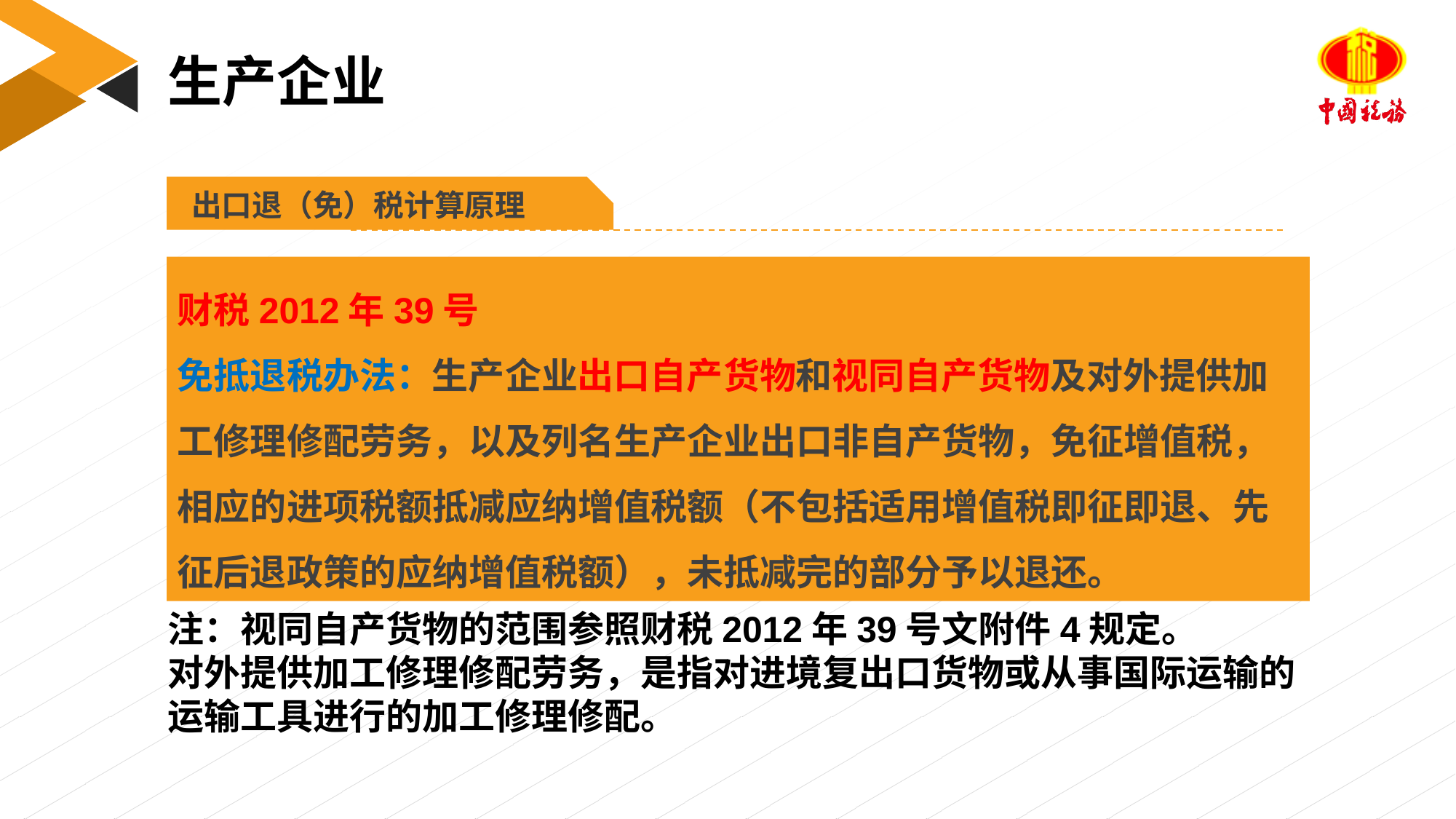

生产企业

出口退（免）税计算原理

财税2012年39号
免抵退税办法：生产企业出口自产货物和视同自产货物及对外提供加工修理修配劳务，以及列名生产企业出口非自产货物，免征增值税，相应的进项税额抵减应纳增值税额（不包括适用增值税即征即退、先征后退政策的应纳增值税额），未抵减完的部分予以退还。
注：视同自产货物的范围参照财税2012年39号文附件4规定。
对外提供加工修理修配劳务，是指对进境复出口货物或从事国际运输的运输工具进行的加工修理修配。